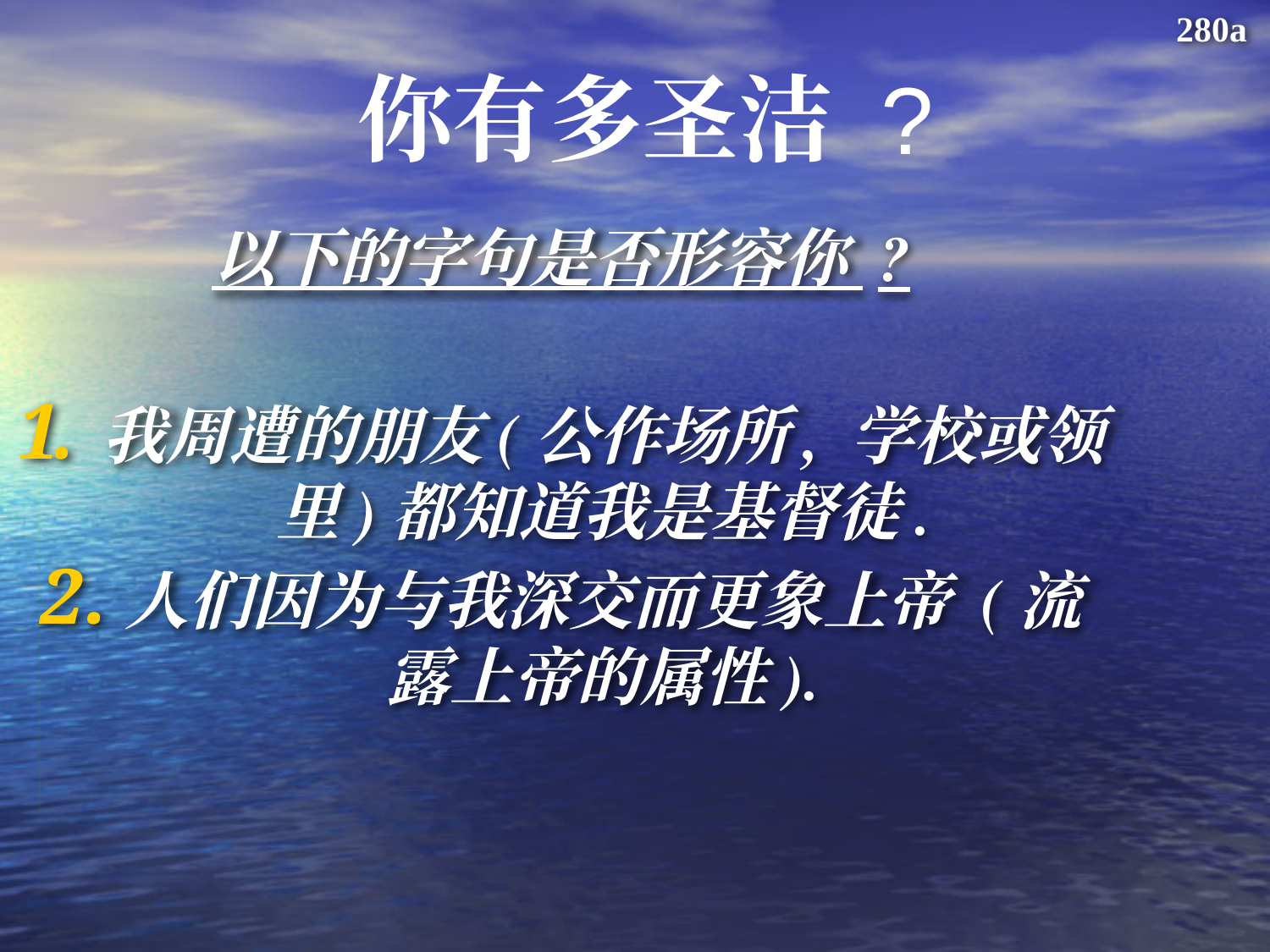

280a
# 你有多圣洁 ?
以下的字句是否形容你 ?

我周遭的朋友(公作场所, 学校或领里)都知道我是基督徒.
人们因为与我深交而更象上帝 (流露上帝的属性).